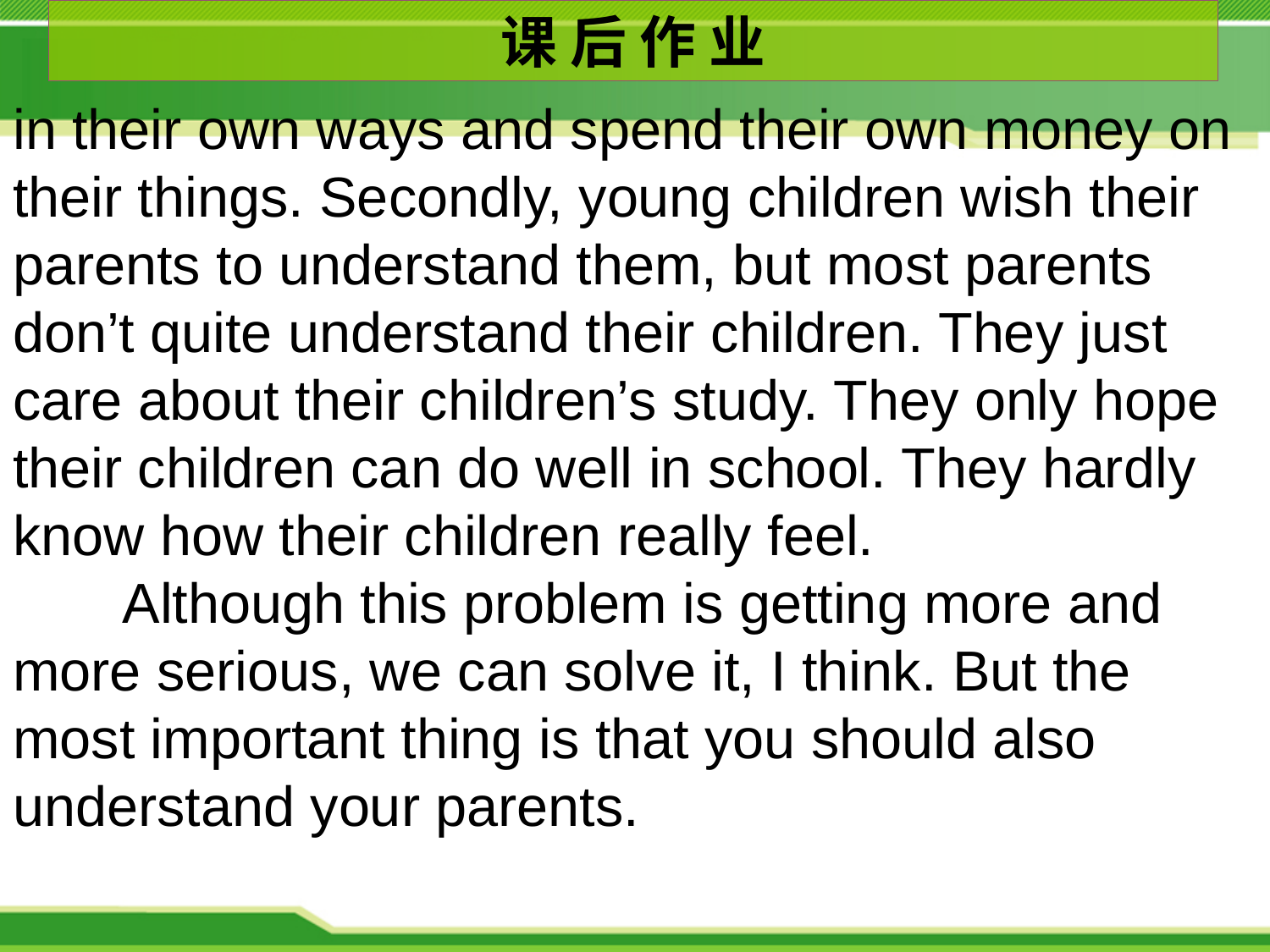

课 后 作 业
in their own ways and spend their own money on their things. Secondly, young children wish their parents to understand them, but most parents don’t quite understand their children. They just care about their children’s study. They only hope their children can do well in school. They hardly know how their children really feel.
       Although this problem is getting more and more serious, we can solve it, I think. But the most important thing is that you should also understand your parents.